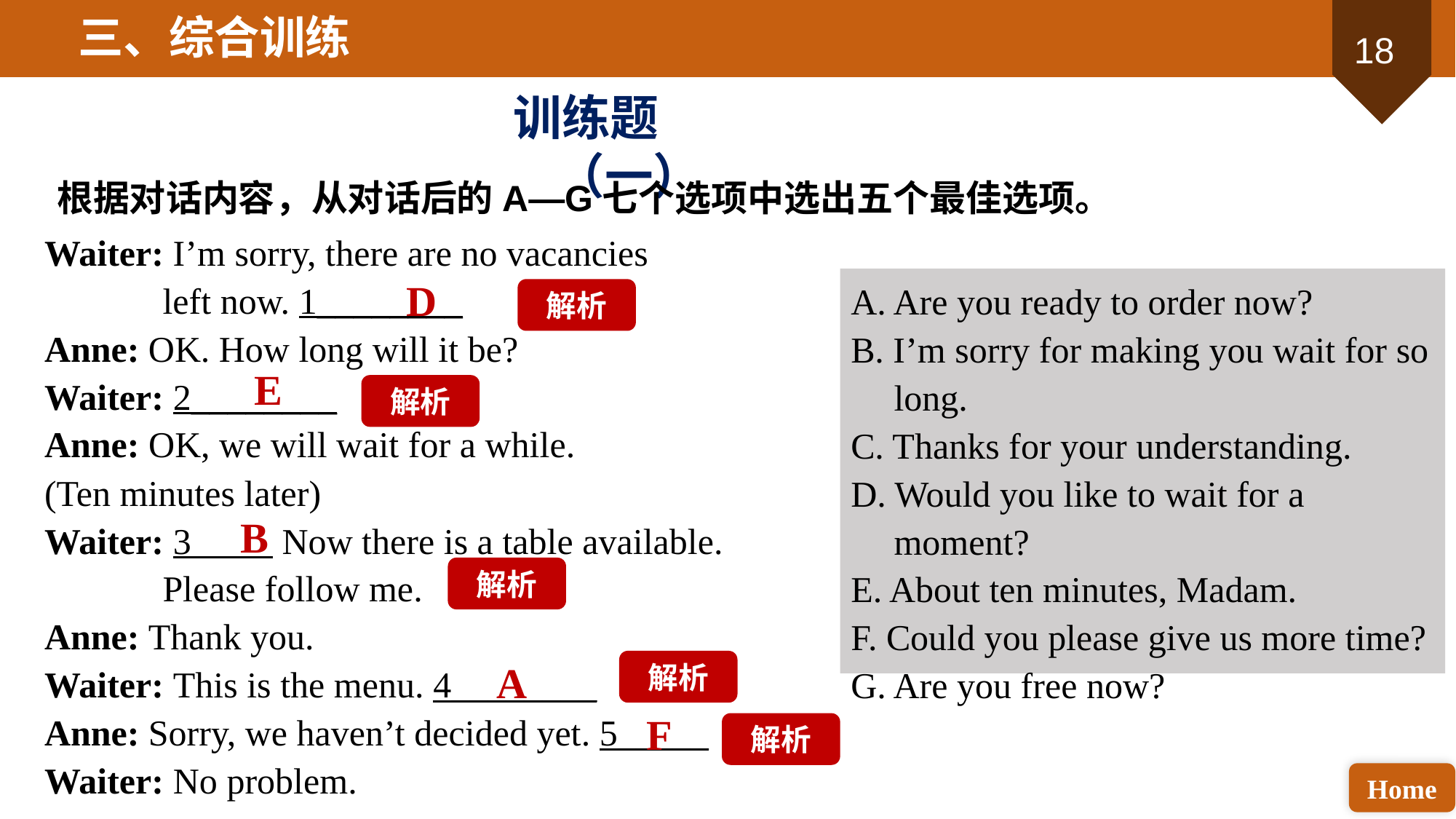

三、综合训练
训练题（一）

根据对话内容，从对话后的A—G七个选项中选出五个最佳选项。
Waiter: I’m sorry, there are no vacancies
             left now. 1________
Anne: OK. How long will it be?
Waiter: 2________
Anne: OK, we will wait for a while.
(Ten minutes later)
Waiter: 3          Now there is a table available.
             Please follow me.
Anne: Thank you.
Waiter: This is the menu. 4________
Anne: Sorry, we haven’t decided yet. 5_____
Waiter: No problem.
D
A. Are you ready to order now?
B. I’m sorry for making you wait for so long.
C. Thanks for your understanding.
D. Would you like to wait for a moment?
E. About ten minutes, Madam.
F. Could you please give us more time?
G. Are you free now?
解析
E
解析
B
解析
A
解析
F
解析